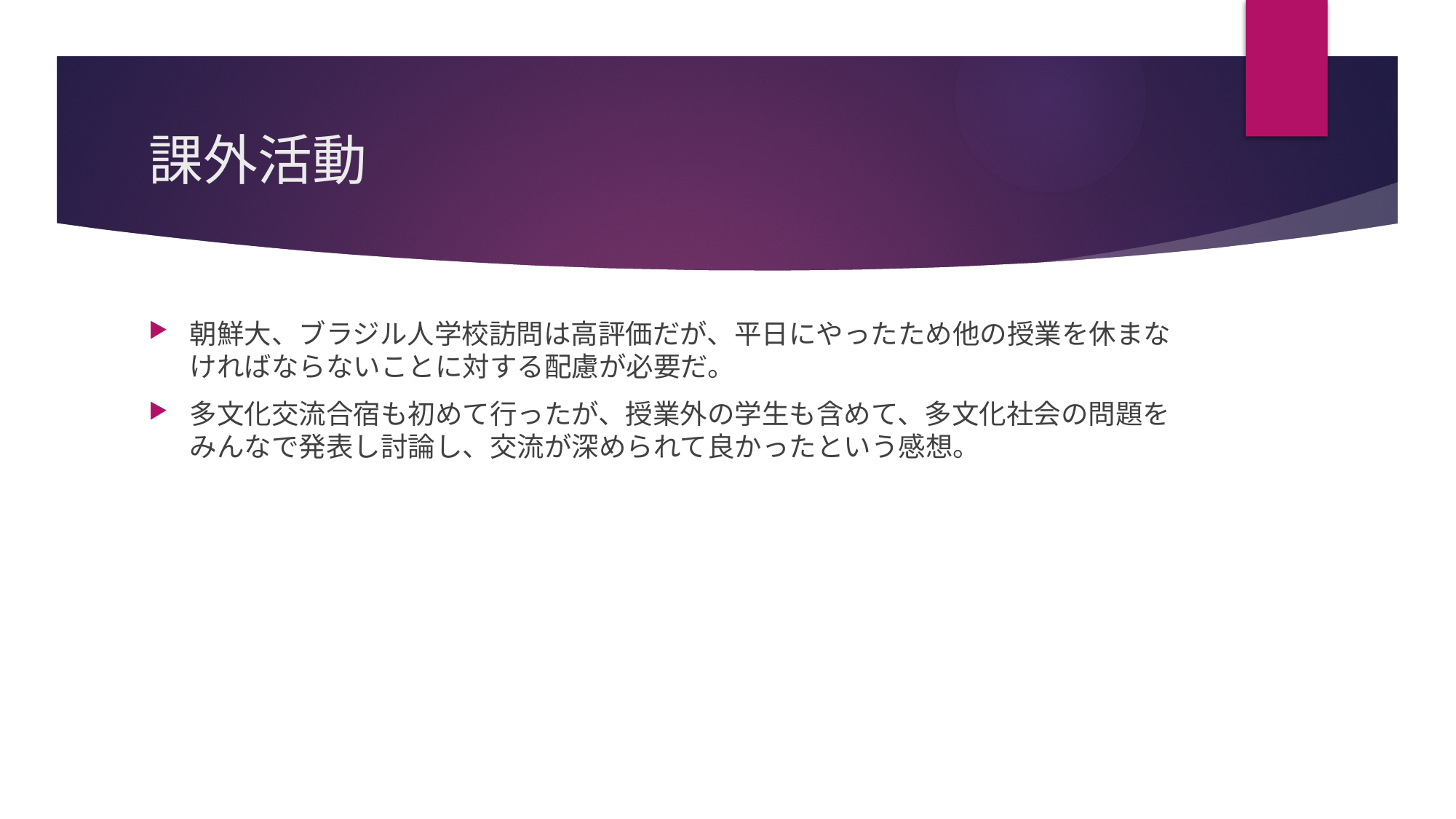

# 課外活動
朝鮮大、ブラジル人学校訪問は高評価だが、平日にやったため他の授業を休まなければならないことに対する配慮が必要だ。
多文化交流合宿も初めて行ったが、授業外の学生も含めて、多文化社会の問題をみんなで発表し討論し、交流が深められて良かったという感想。